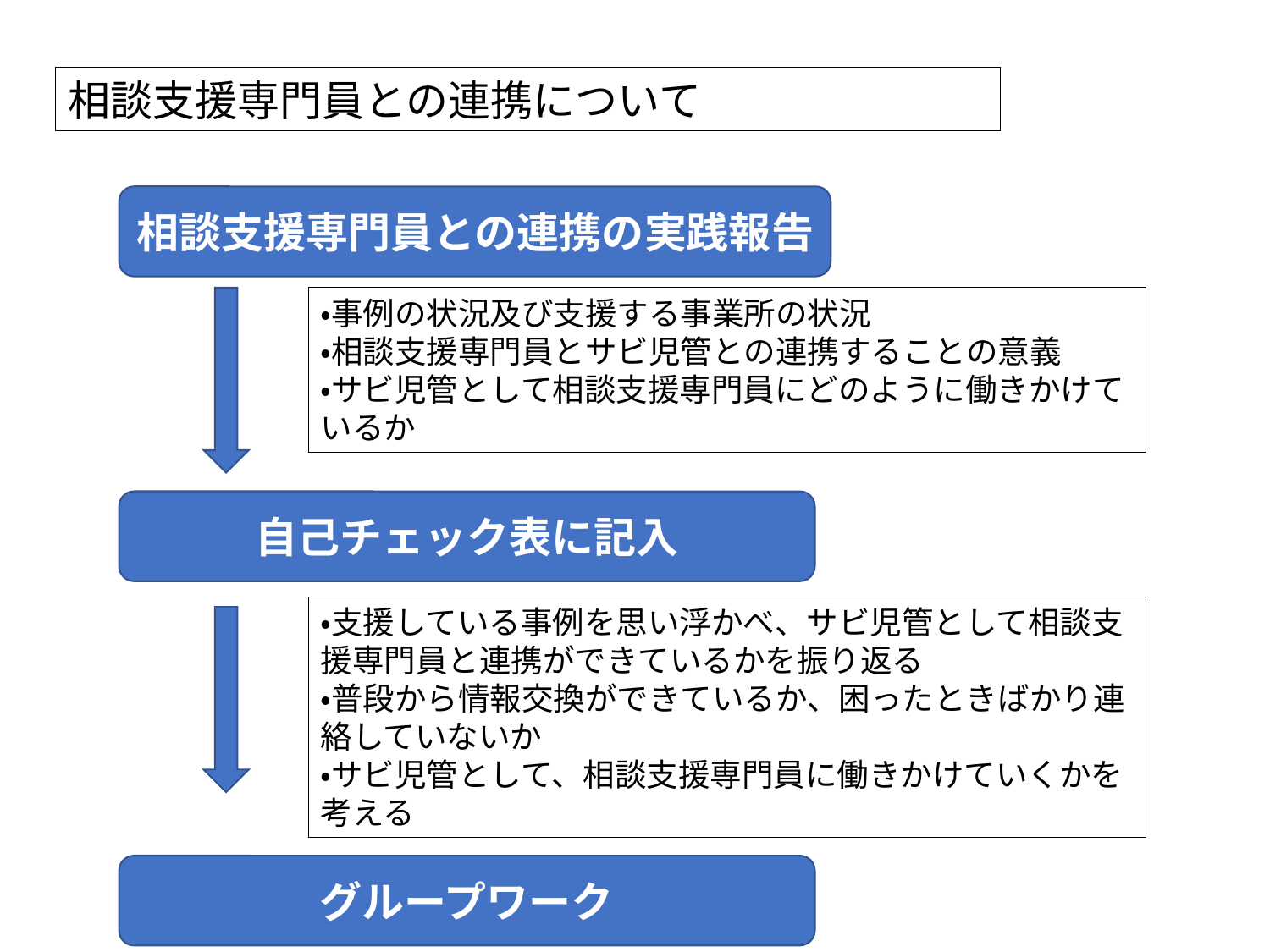

相談支援専門員との連携について
相談支援専門員との連携の実践報告

・事例の状況及び支援する事業所の状況
・相談支援専門員とサビ児管との連携することの意義
・サビ児管として相談支援専門員にどのように働きかけているか
自己チェック表に記入
・支援している事例を思い浮かべ、サビ児管として相談支援専門員と連携ができているかを振り返る
・普段から情報交換ができているか、困ったときばかり連絡していないか
・サビ児管として、相談支援専門員に働きかけていくかを考える

グループワーク